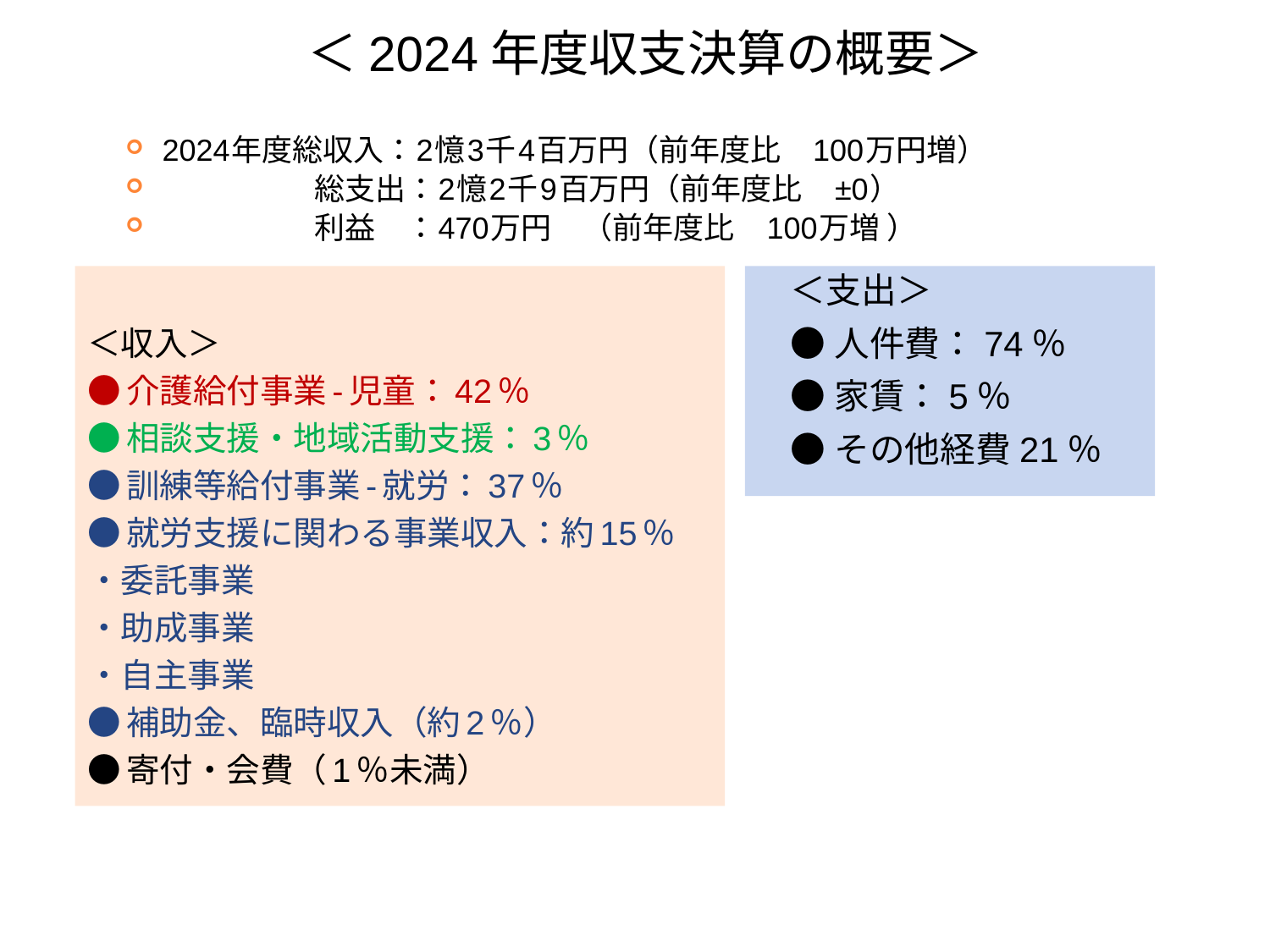

＜2024年度収支決算の概要＞

2024年度総収入：2憶3千4百万円（前年度比　100万円増）
　　　　　総支出：2憶2千9百万円（前年度比　±0）
　　　　　利益　：470万円　（前年度比　100万増 ）

＜支出＞
●人件費：74％
●家賃：5％
●その他経費21％

＜収入＞
●介護給付事業-児童：42％
●相談支援・地域活動支援：3％
●訓練等給付事業-就労：37％
●就労支援に関わる事業収入：約15％
・委託事業
・助成事業
・自主事業
●補助金、臨時収入（約2％）
●寄付・会費（1％未満）